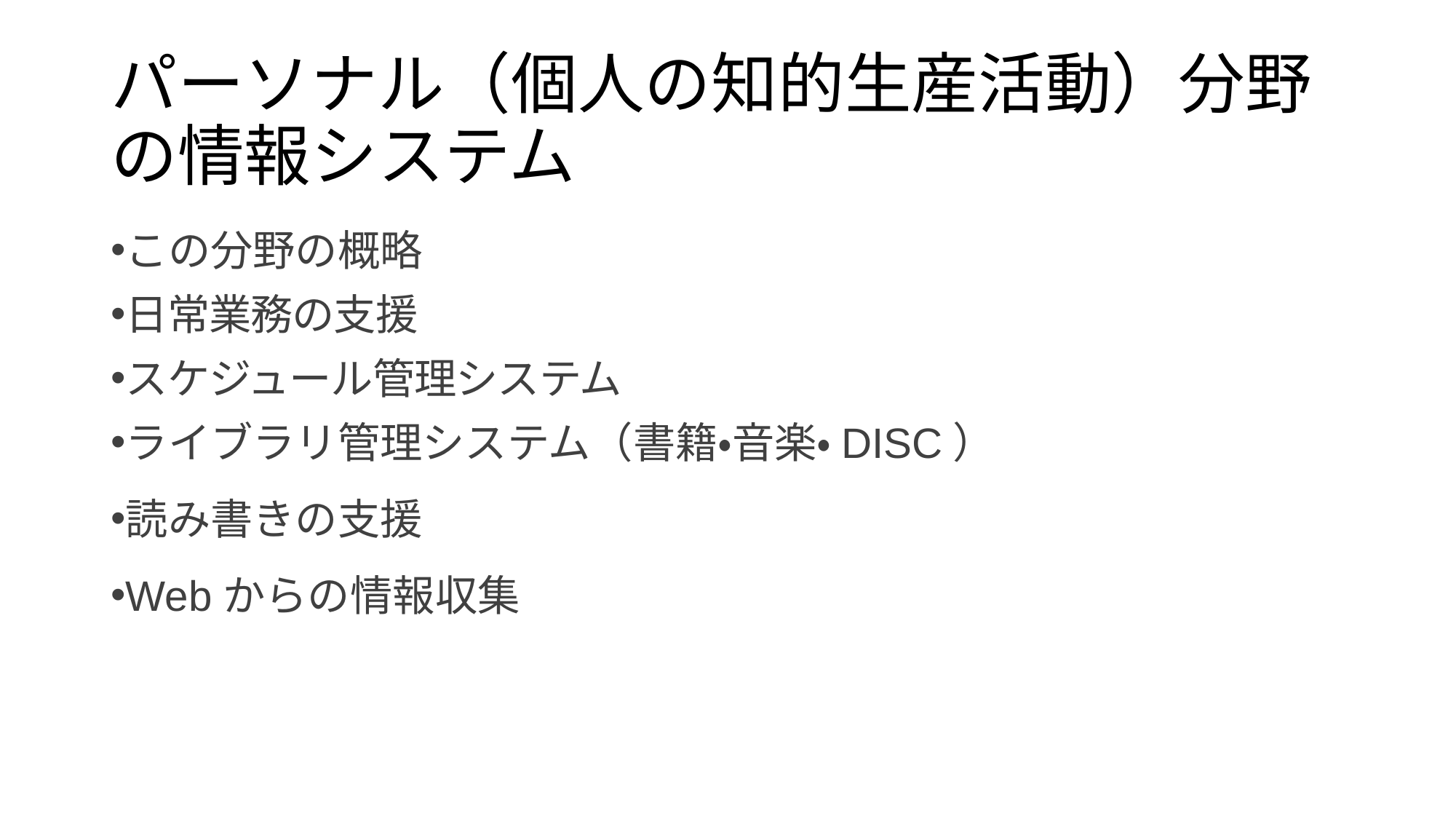

# パーソナル（個人の知的生産活動）分野の情報システム
この分野の概略
日常業務の支援
スケジュール管理システム
ライブラリ管理システム（書籍・音楽・DISC）
読み書きの支援
Webからの情報収集